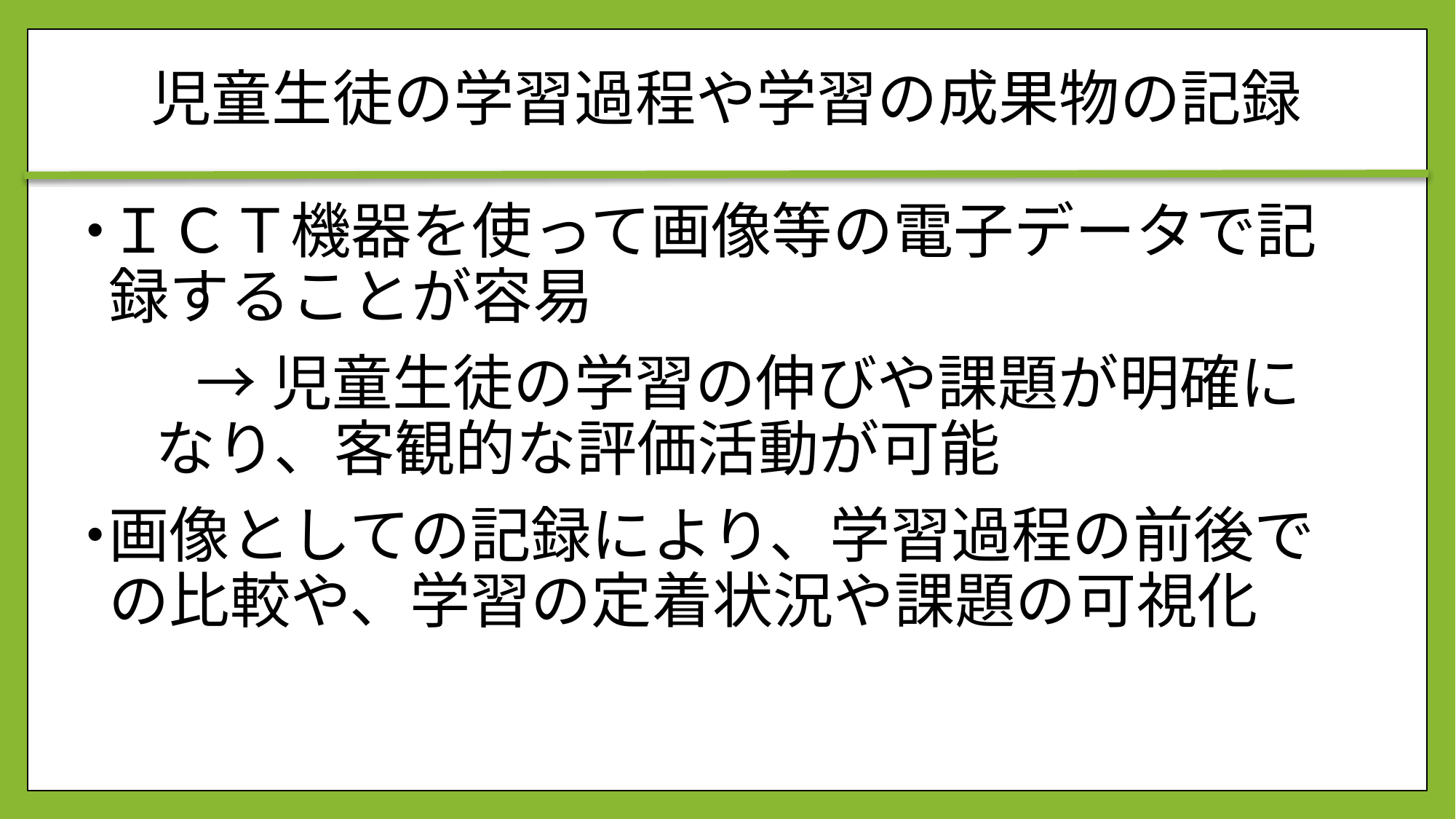

# 児童生徒の学習過程や学習の成果物の記録
ＩＣＴ機器を使って画像等の電子データで記録することが容易
	→児童生徒の学習の伸びや課題が明確に
     なり、客観的な評価活動が可能
画像としての記録により、学習過程の前後での比較や、学習の定着状況や課題の可視化